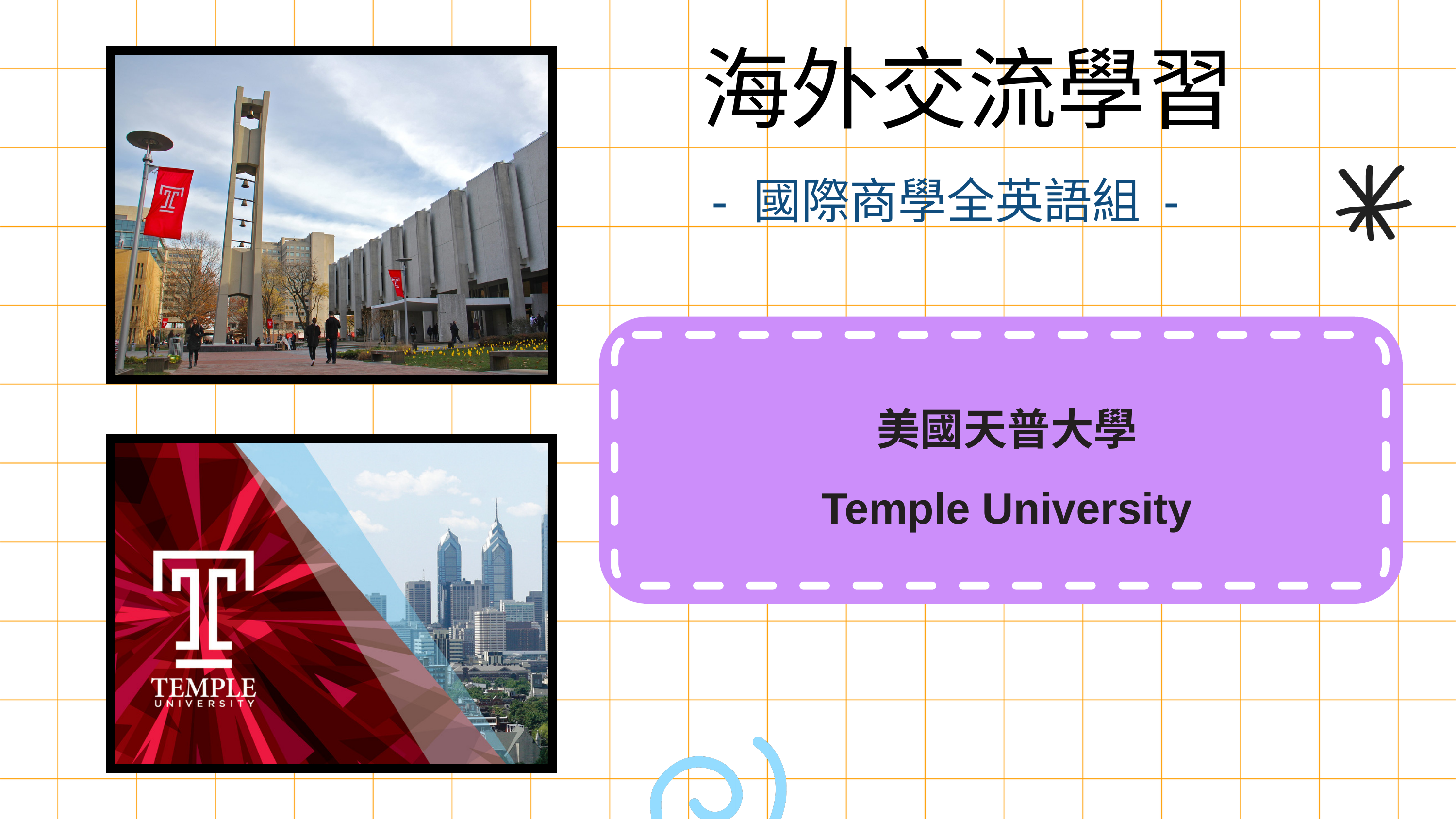

海外交流學習
- 國際商學全英語組 -

美國天普大學
Temple University